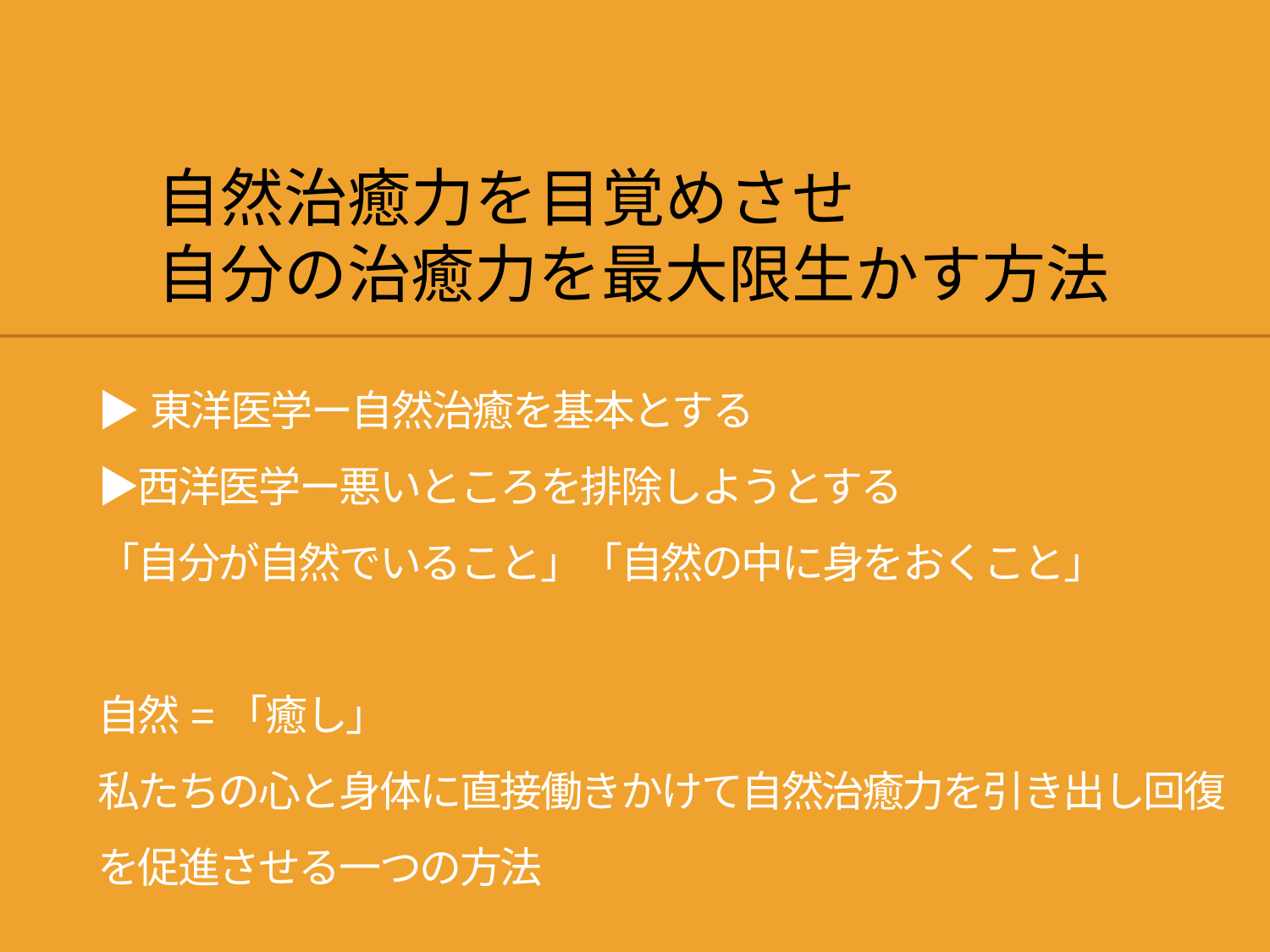

自然治癒力を目覚めさせ
自分の治癒力を最大限生かす方法
# ▶東洋医学ー自然治癒を基本とする ▶西洋医学ー悪いところを排除しようとする 「自分が自然でいること」「自然の中に身をおくこと」 自然=「癒し」 私たちの心と身体に直接働きかけて自然治癒力を引き出し回復を促進させる一つの方法